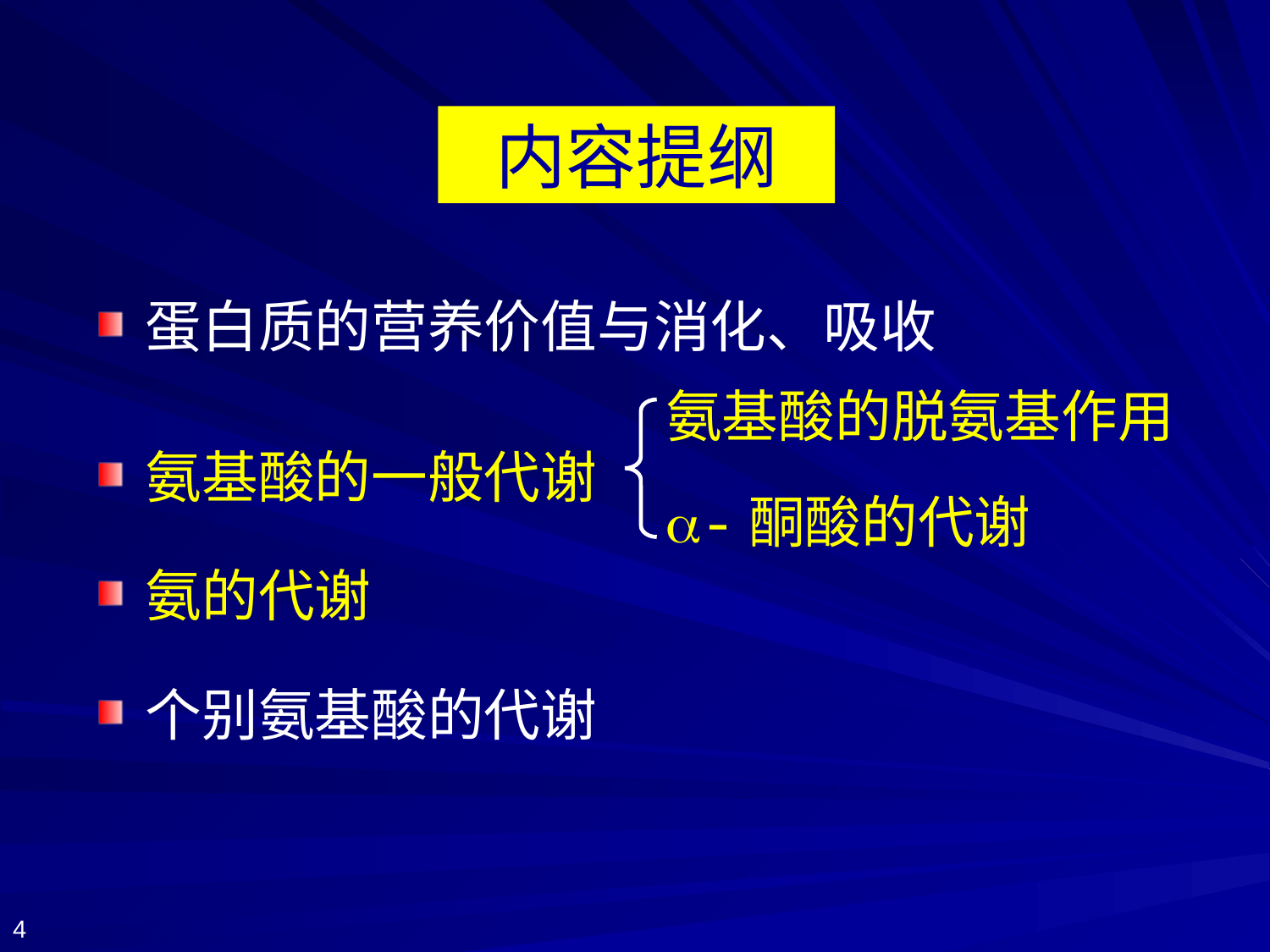

内容提纲
蛋白质的营养价值与消化、吸收
氨基酸的一般代谢
氨的代谢
个别氨基酸的代谢
氨基酸的脱氨基作用

α-酮酸的代谢
4